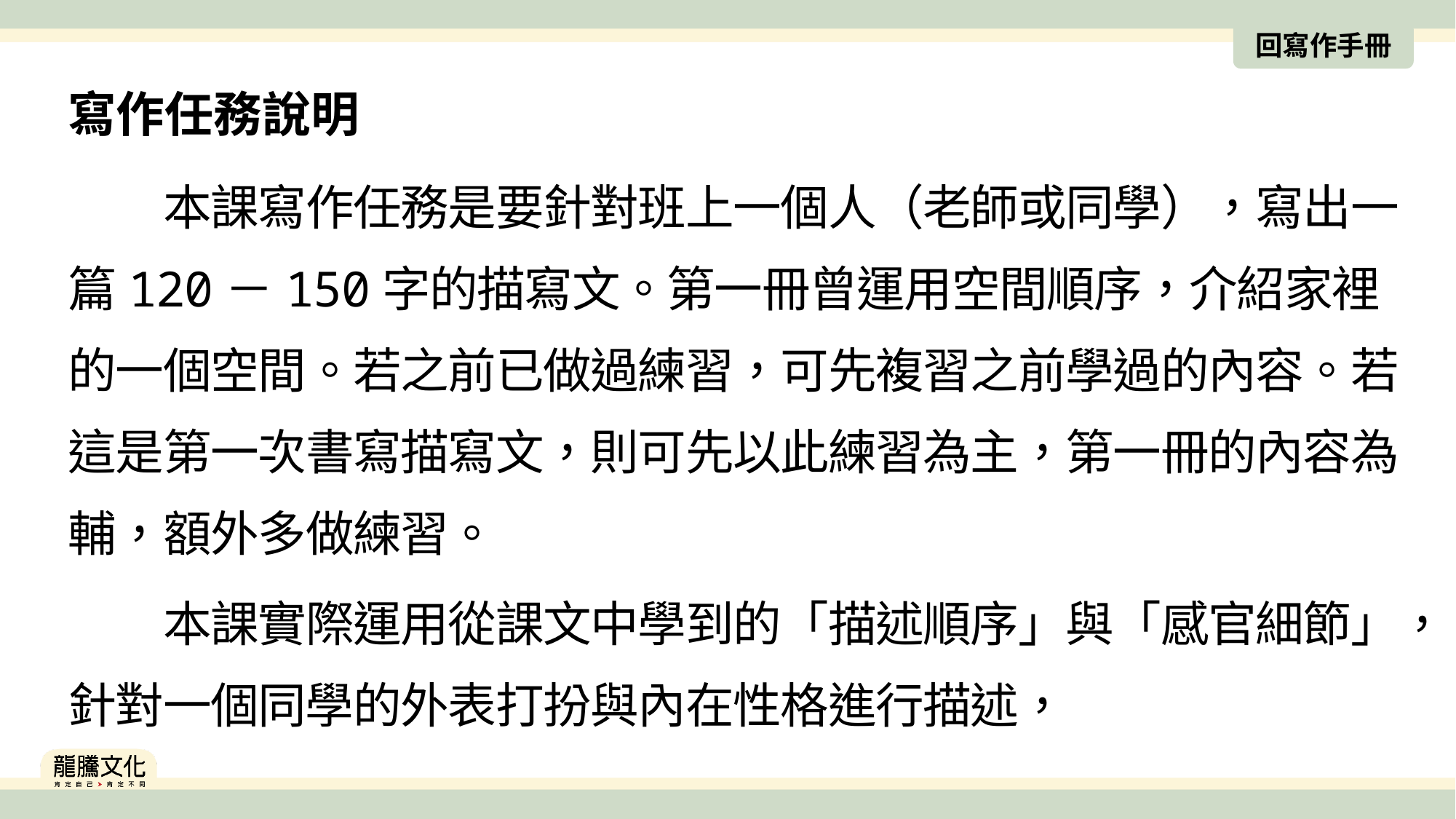

回寫作手冊
寫作任務說明
　　本課寫作任務是要針對班上一個人（老師或同學），寫出一篇120－150字的描寫文。第一冊曾運用空間順序，介紹家裡的一個空間。若之前已做過練習，可先複習之前學過的內容。若這是第一次書寫描寫文，則可先以此練習為主，第一冊的內容為輔，額外多做練習。
　　本課實際運用從課文中學到的「描述順序」與「感官細節」，針對一個同學的外表打扮與內在性格進行描述，